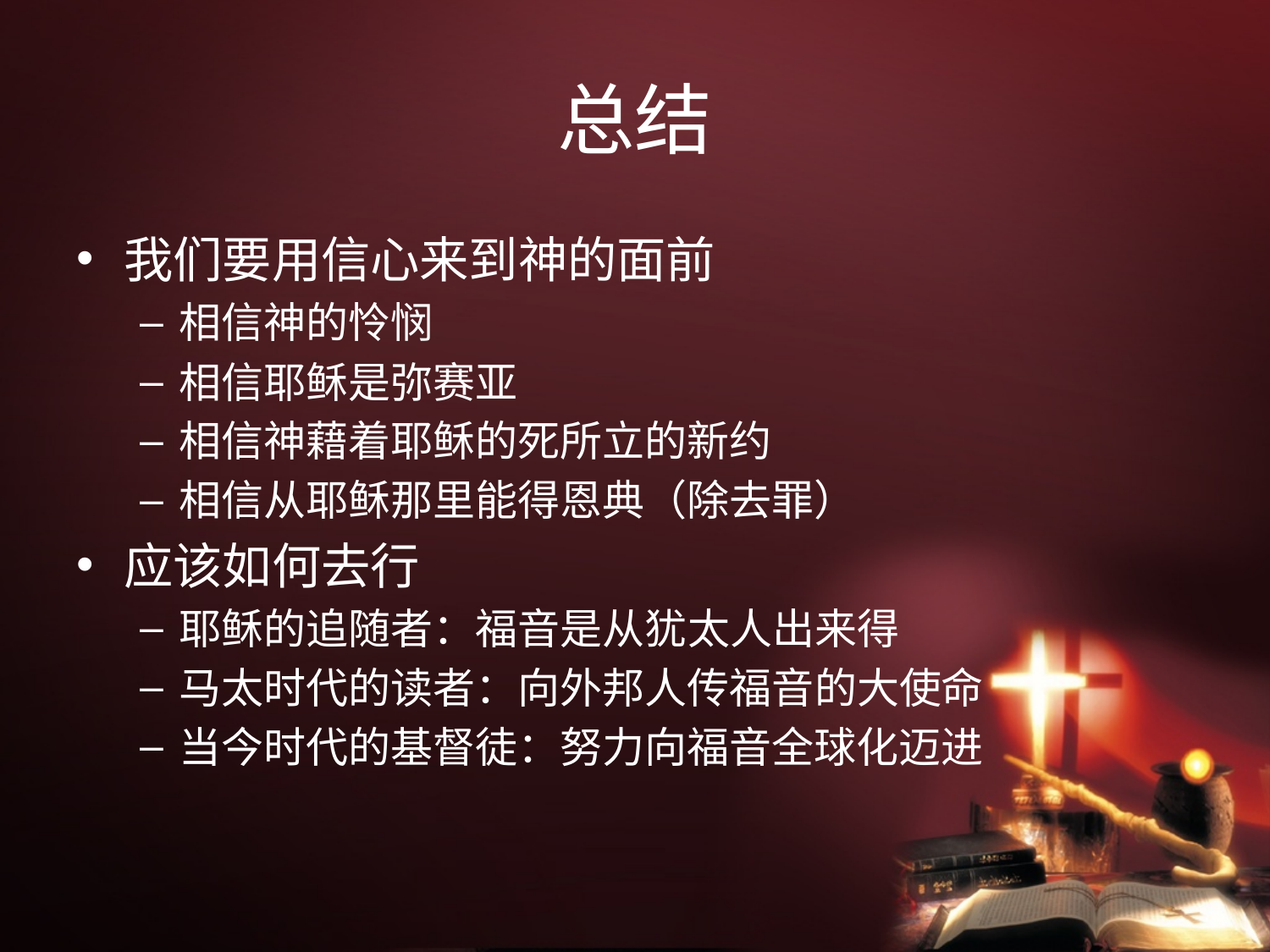

# 总结
我们要用信心来到神的面前
相信神的怜悯
相信耶稣是弥赛亚
相信神藉着耶稣的死所立的新约
相信从耶稣那里能得恩典（除去罪）
应该如何去行
耶稣的追随者：福音是从犹太人出来得
马太时代的读者：向外邦人传福音的大使命
当今时代的基督徒：努力向福音全球化迈进